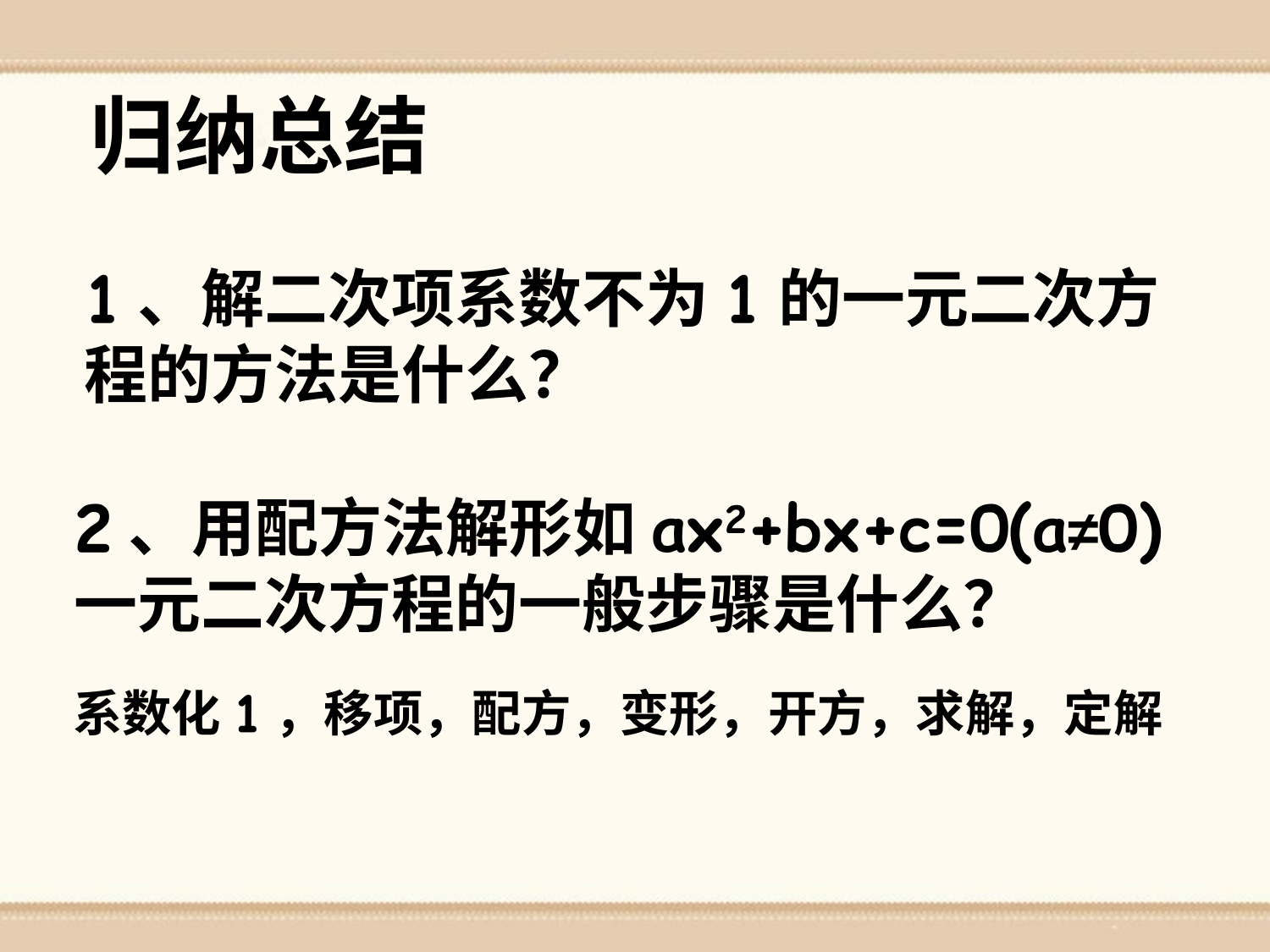

归纳总结
1、解二次项系数不为1的一元二次方程的方法是什么？
2、用配方法解形如ax2+bx+c=0(a≠0)
一元二次方程的一般步骤是什么？
系数化1，移项，配方，变形，开方，求解，定解